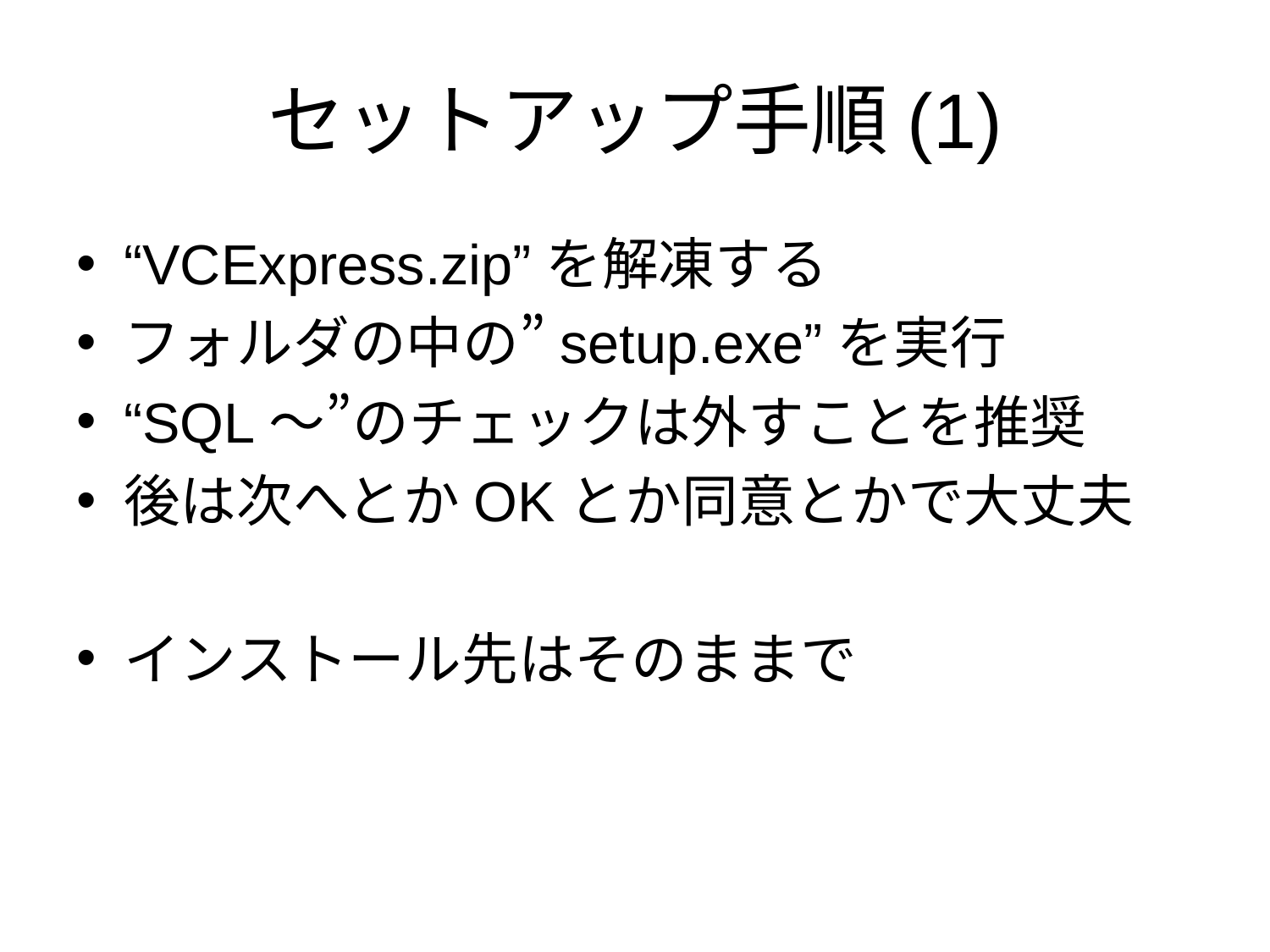

# セットアップ手順(1)
“VCExpress.zip”を解凍する
フォルダの中の”setup.exe”を実行
“SQL～”のチェックは外すことを推奨
後は次へとかOKとか同意とかで大丈夫

インストール先はそのままで